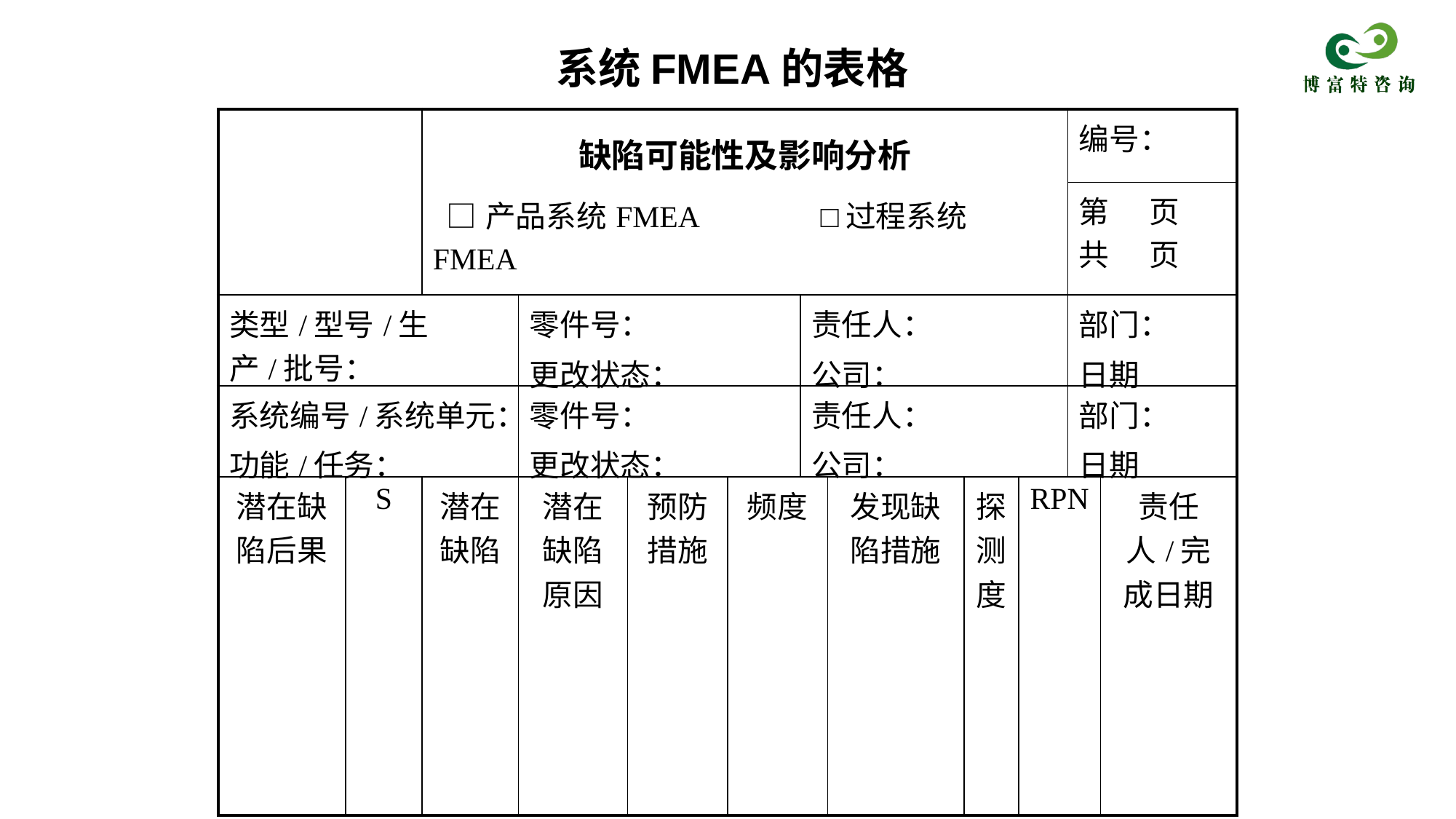

系统FMEA的表格
|  |  | 缺陷可能性及影响分析 □产品系统FMEA □过程系统FMEA |  |  |  |  |  |  |  | 编号： |  |
| --- | --- | --- | --- | --- | --- | --- | --- | --- | --- | --- | --- |
|  |  |  |  |  |  |  |  |  |  | 第 页 共 页 |  |
| 类型/型号/生产/批号： |  |  | 零件号： 更改状态： |  |  | 责任人： 公司： |  |  |  | 部门： 日期 |  |
| 系统编号/系统单元： 功能/任务： |  |  | 零件号： 更改状态： |  |  | 责任人： 公司： |  |  |  | 部门： 日期 |  |
| 潜在缺陷后果 | S | 潜在缺陷 | 潜在缺陷原因 | 预防措施 | 频度 |  | 发现缺陷措施 | 探测度 | RPN |  | 责任人/完成日期 |